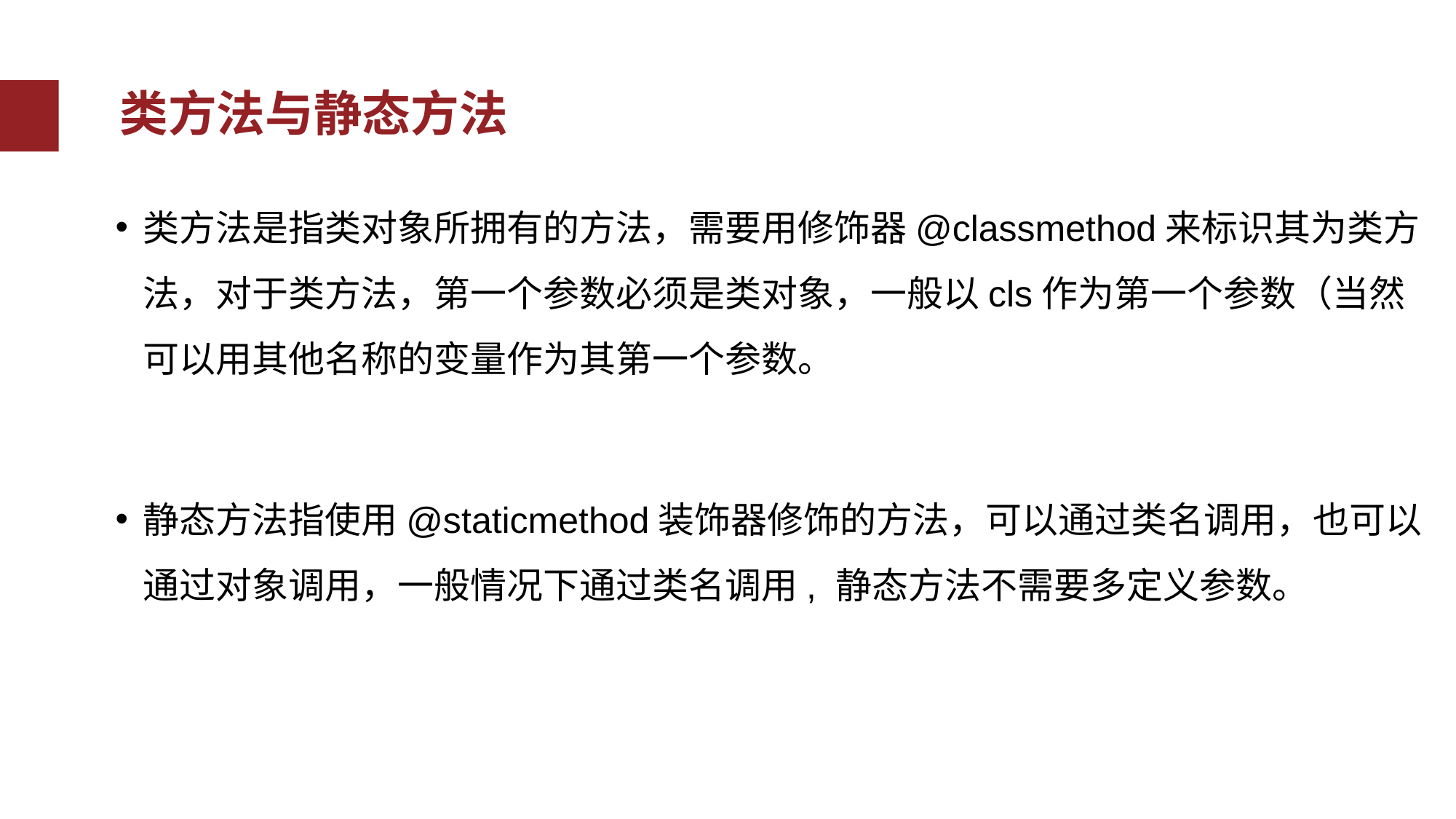

类方法与静态方法

类方法是指类对象所拥有的方法，需要用修饰器@classmethod来标识其为类方法，对于类方法，第一个参数必须是类对象，一般以cls作为第一个参数（当然可以用其他名称的变量作为其第一个参数。

静态方法指使用@staticmethod装饰器修饰的方法，可以通过类名调用，也可以通过对象调用，一般情况下通过类名调用, 静态方法不需要多定义参数。